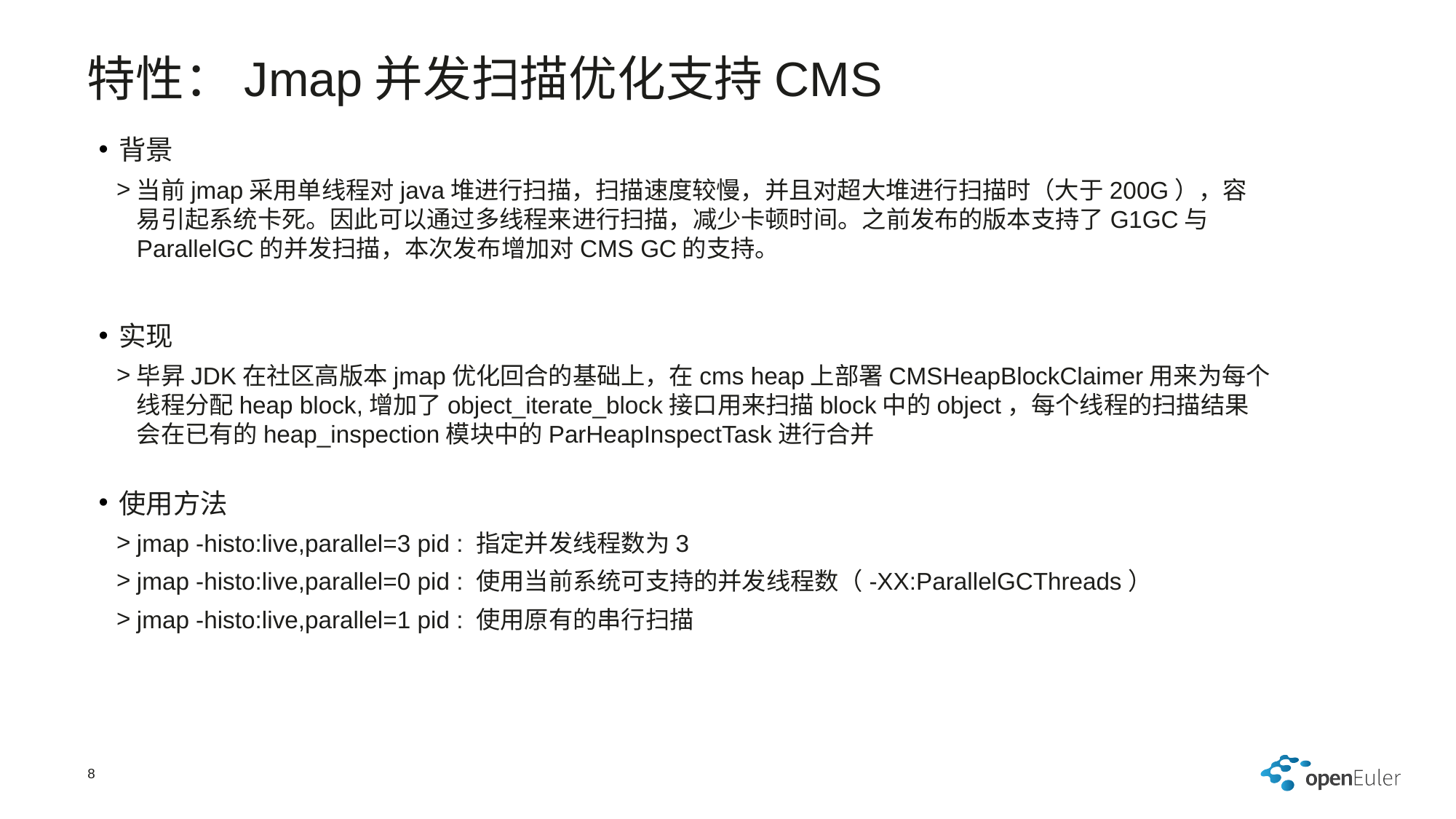

特性：Jmap并发扫描优化支持CMS
背景
当前jmap采用单线程对java堆进行扫描，扫描速度较慢，并且对超大堆进行扫描时（大于200G），容
易引起系统卡死。因此可以通过多线程来进行扫描，减少卡顿时间。之前发布的版本支持了G1GC与
ParallelGC的并发扫描，本次发布增加对CMS GC的支持。

实现
毕昇JDK在社区高版本jmap优化回合的基础上，在cms heap上部署CMSHeapBlockClaimer用来为每个
线程分配heap block,增加了object_iterate_block接口用来扫描block中的object，每个线程的扫描结果
会在已有的heap_inspection模块中的ParHeapInspectTask进行合并
使用方法
jmap -histo:live,parallel=3 pid : 指定并发线程数为3
jmap -histo:live,parallel=0 pid : 使用当前系统可支持的并发线程数（-XX:ParallelGCThreads）
jmap -histo:live,parallel=1 pid : 使用原有的串行扫描